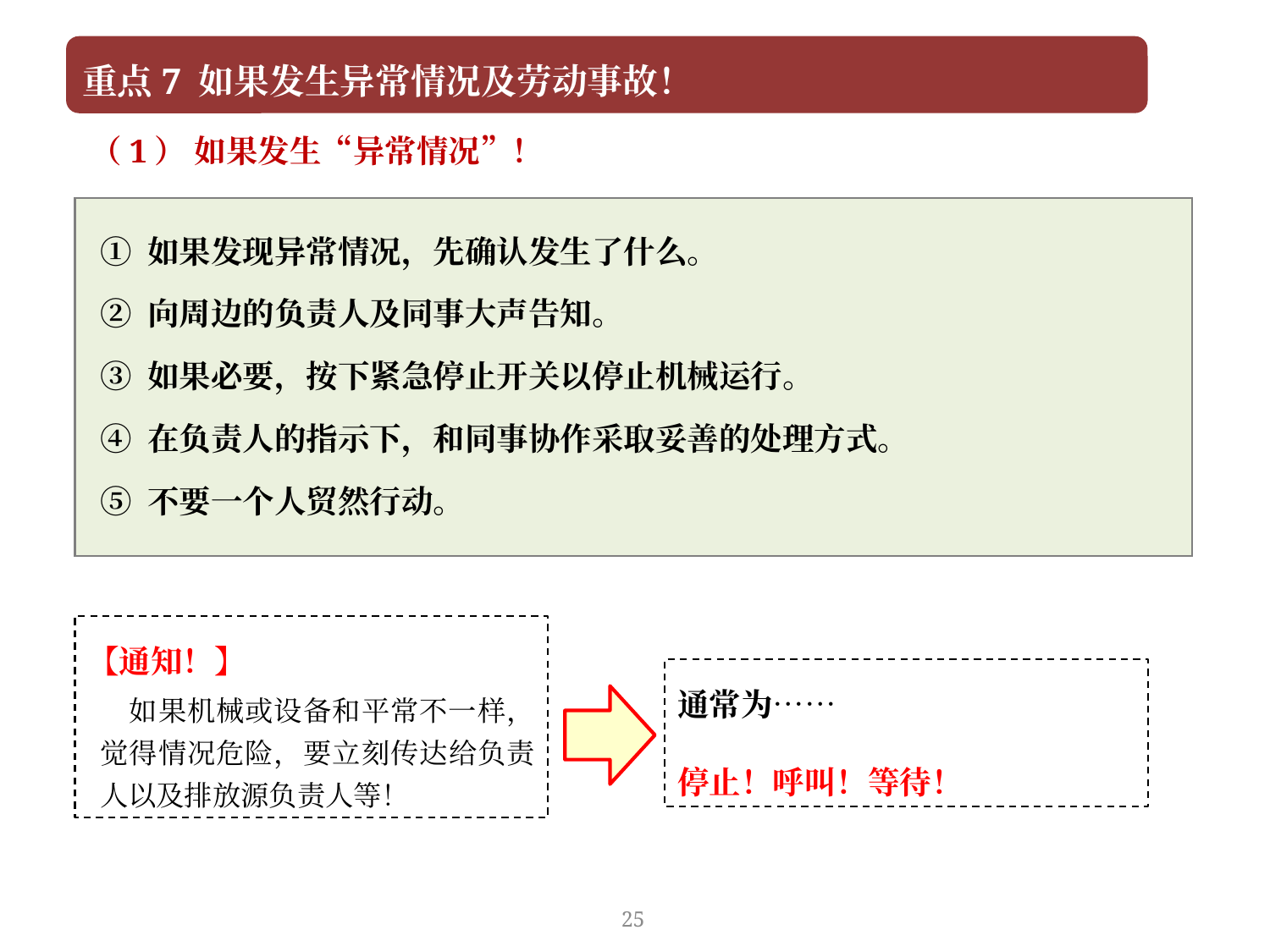

重点7 如果发生异常情况及劳动事故！
（1） 如果发生“异常情况”！
① 如果发现异常情况，先确认发生了什么。
② 向周边的负责人及同事大声告知。
③ 如果必要，按下紧急停止开关以停止机械运行。
④ 在负责人的指示下，和同事协作采取妥善的处理方式。
⑤ 不要一个人贸然行动。

【通知！】
　如果机械或设备和平常不一样，觉得情况危险，要立刻传达给负责人以及排放源负责人等！
通常为……
停止！呼叫！等待！

25